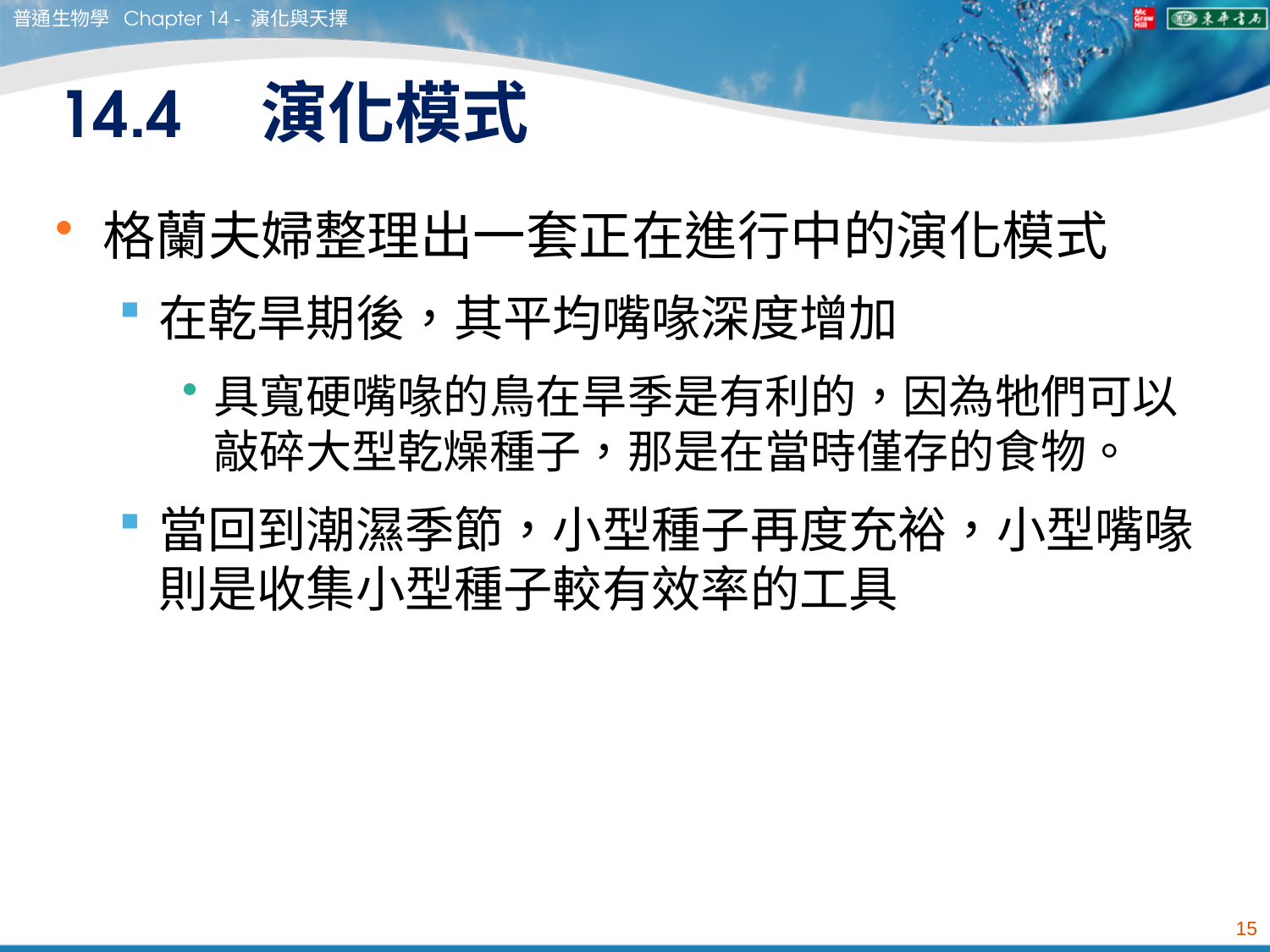

普通生物學  Chapter 14 - 演化與天擇
# 14.4　演化模式
格蘭夫婦整理出一套正在進行中的演化模式
在乾旱期後，其平均嘴喙深度增加
具寬硬嘴喙的鳥在旱季是有利的，因為牠們可以敲碎大型乾燥種子，那是在當時僅存的食物。
當回到潮濕季節，小型種子再度充裕，小型嘴喙則是收集小型種子較有效率的工具
15